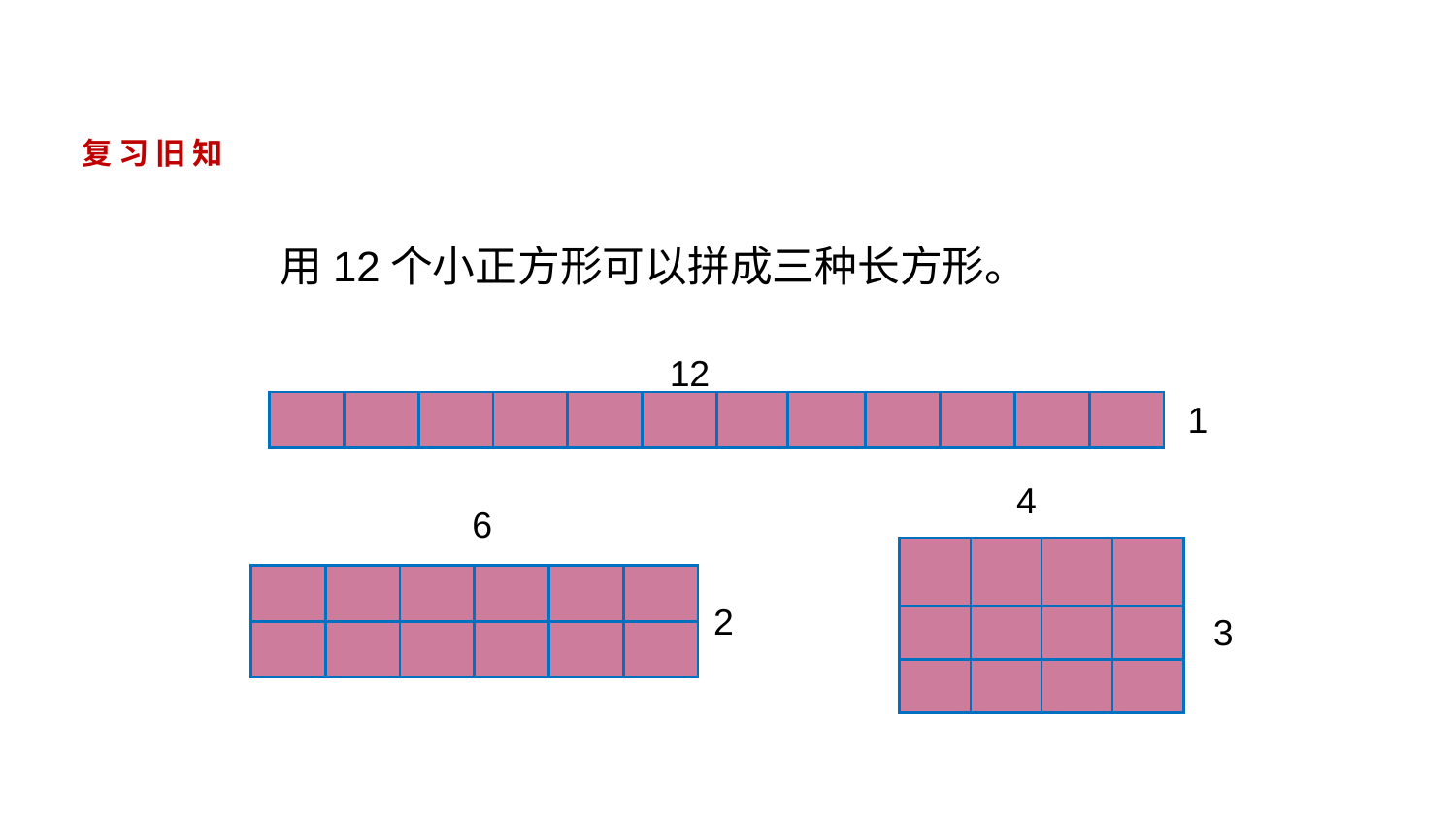

复 习 旧 知
用12个小正方形可以拼成三种长方形。
12
1
|  |  |  |  |  |  |  |  |  |  |  |  |
| --- | --- | --- | --- | --- | --- | --- | --- | --- | --- | --- | --- |
4
6
|  |  |  |  |
| --- | --- | --- | --- |
|  |  |  |  |
|  |  |  |  |
|  |  |  |  |  |  |
| --- | --- | --- | --- | --- | --- |
|  |  |  |  |  |  |
2
3